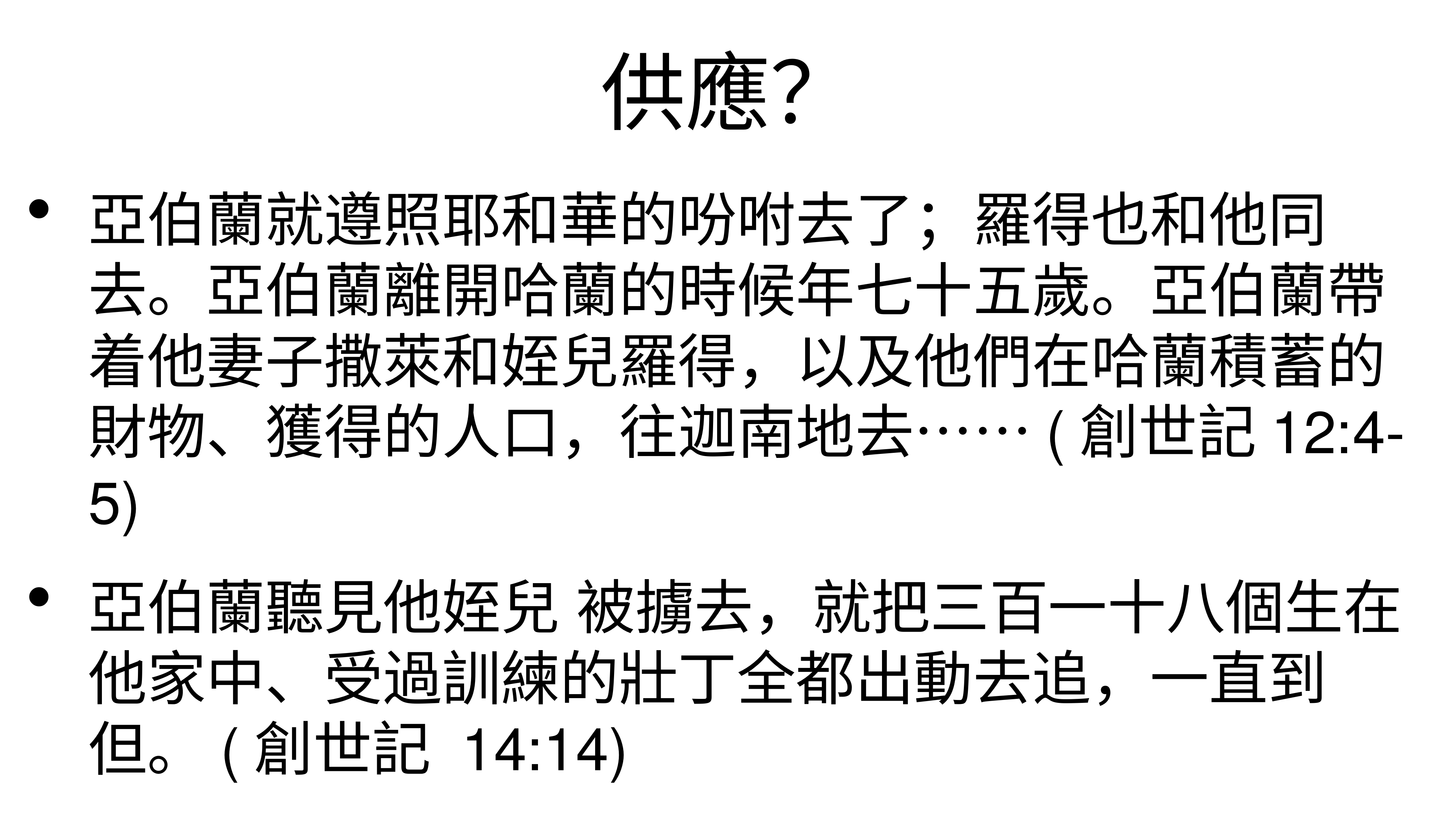

# 供應？
亞伯蘭就遵照耶和華的吩咐去了；羅得也和他同去。亞伯蘭離開哈蘭的時候年七十五歲。亞伯蘭帶着他妻子撒萊和姪兒羅得，以及他們在哈蘭積蓄的財物、獲得的人口，往迦南地去⋯⋯(創世記12:4-5)
亞伯蘭聽見他姪兒 被擄去，就把三百一十八個生在他家中、受過訓練的壯丁全都出動去追，一直到但。(創世記 14:14)